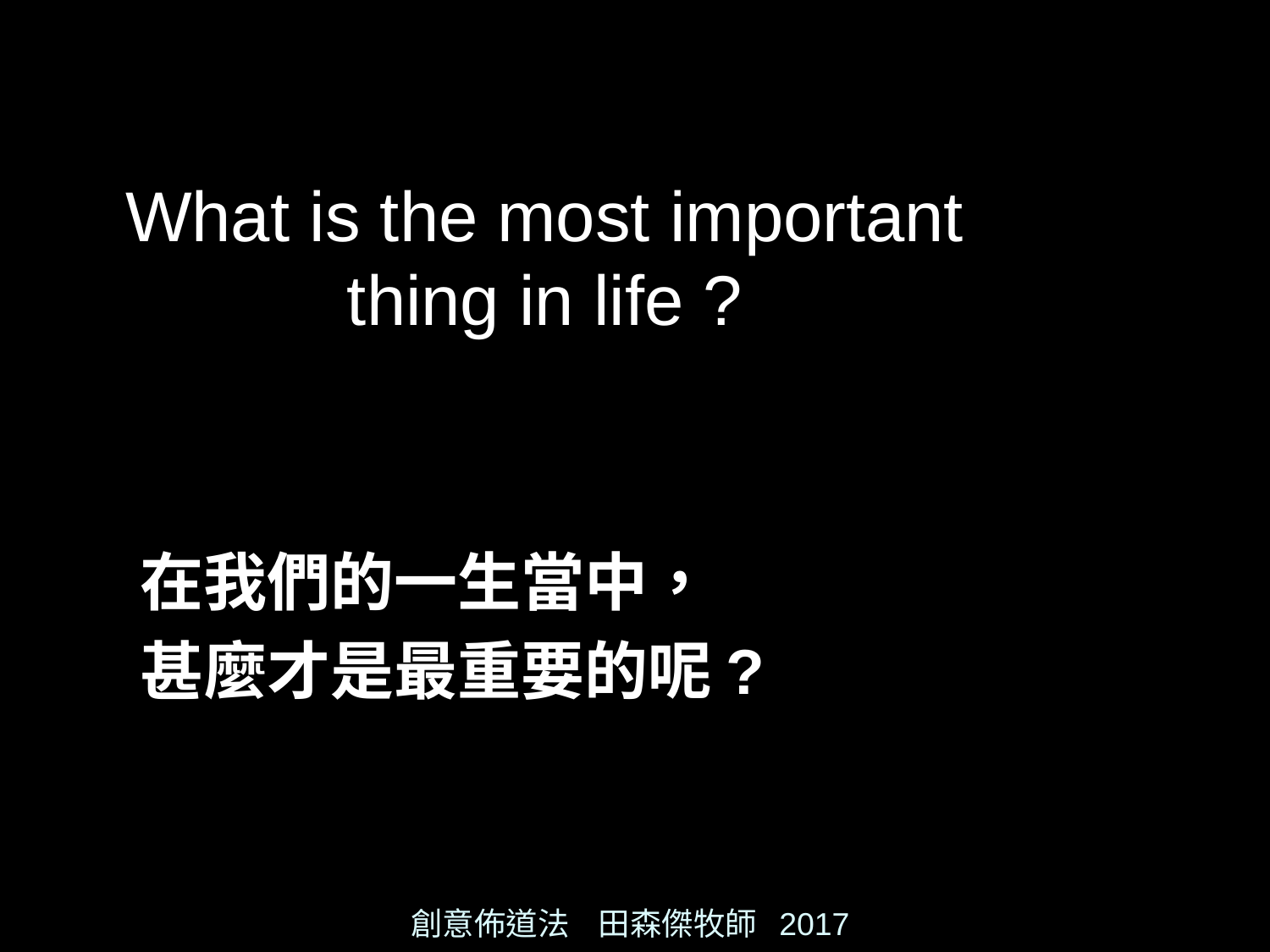

# What is the most important thing in life ?
在我們的一生當中，
甚麼才是最重要的呢?
創意佈道法    田森傑牧師  2017